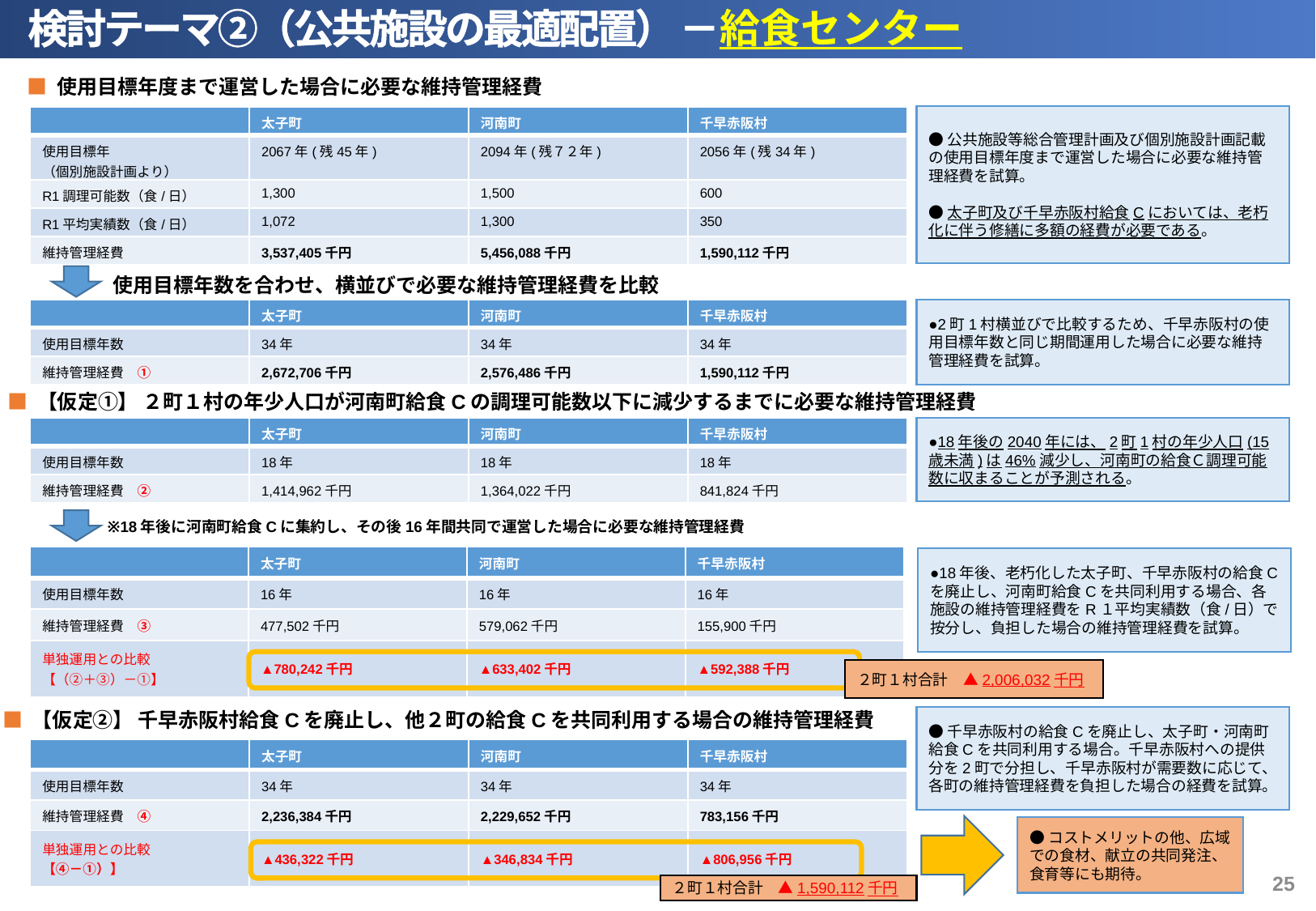

検討テーマ②（公共施設の最適配置） －給食センター

■ 使用目標年度まで運営した場合に必要な維持管理経費
●公共施設等総合管理計画及び個別施設計画記載の使用目標年度まで運営した場合に必要な維持管理経費を試算。

●太子町及び千早赤阪村給食Cにおいては、老朽化に伴う修繕に多額の経費が必要である。
|  | 太子町 | 河南町 | 千早赤阪村 |
| --- | --- | --- | --- |
| 使用目標年 （個別施設計画より） | 2067年(残45年) | 2094年(残７２年) | 2056年(残34年) |
| R1調理可能数（食/日） | 1,300 | 1,500 | 600 |
| R1平均実績数（食/日） | 1,072 | 1,300 | 350 |
| 維持管理経費 | 3,537,405千円 | 5,456,088千円 | 1,590,112千円 |

使用目標年数を合わせ、横並びで必要な維持管理経費を比較
|  | 太子町 | 河南町 | 千早赤阪村 |
| --- | --- | --- | --- |
| 使用目標年数 | 34年 | 34年 | 34年 |
| 維持管理経費　① | 2,672,706千円 | 2,576,486千円 | 1,590,112千円 |
●2町1村横並びで比較するため、千早赤阪村の使用目標年数と同じ期間運用した場合に必要な維持管理経費を試算。
■ 【仮定①】 ２町１村の年少人口が河南町給食Cの調理可能数以下に減少するまでに必要な維持管理経費
|  | 太子町 | 河南町 | 千早赤阪村 |
| --- | --- | --- | --- |
| 使用目標年数 | 18年 | 18年 | 18年 |
| 維持管理経費　➁ | 1,414,962千円 | 1,364,022千円 | 841,824千円 |
●18年後の2040年には、2町1村の年少人口(15歳未満)は46%減少し、河南町の給食Ｃ調理可能数に収まることが予測される。

※18年後に河南町給食Cに集約し、その後16年間共同で運営した場合に必要な維持管理経費
|  | 太子町 | 河南町 | 千早赤阪村 |
| --- | --- | --- | --- |
| 使用目標年数 | 16年 | 16年 | 16年 |
| 維持管理経費　③ | 477,502千円 | 579,062千円 | 155,900千円 |
| 単独運用との比較 【（➁＋③）－①】 | ▲780,242千円 | ▲633,402千円 | ▲592,388千円 |
●18年後、老朽化した太子町、千早赤阪村の給食Cを廃止し、河南町給食Cを共同利用する場合、各施設の維持管理経費をR１平均実績数（食/日）で按分し、負担した場合の維持管理経費を試算。

２町１村合計　▲2,006,032千円
■ 【仮定②】 千早赤阪村給食Cを廃止し、他２町の給食Cを共同利用する場合の維持管理経費
●千早赤阪村の給食Cを廃止し、太子町・河南町給食Cを共同利用する場合。千早赤阪村への提供分を2町で分担し、千早赤阪村が需要数に応じて、各町の維持管理経費を負担した場合の経費を試算。
|  | 太子町 | 河南町 | 千早赤阪村 |
| --- | --- | --- | --- |
| 使用目標年数 | 34年 | 34年 | 34年 |
| 維持管理経費　④ | 2,236,384千円 | 2,229,652千円 | 783,156千円 |
| 単独運用との比較 【④－①）】 | ▲436,322千円 | ▲346,834千円 | ▲806,956千円 |

●コストメリットの他、広域での食材、献立の共同発注、食育等にも期待。

25
２町１村合計　▲1,590,112千円